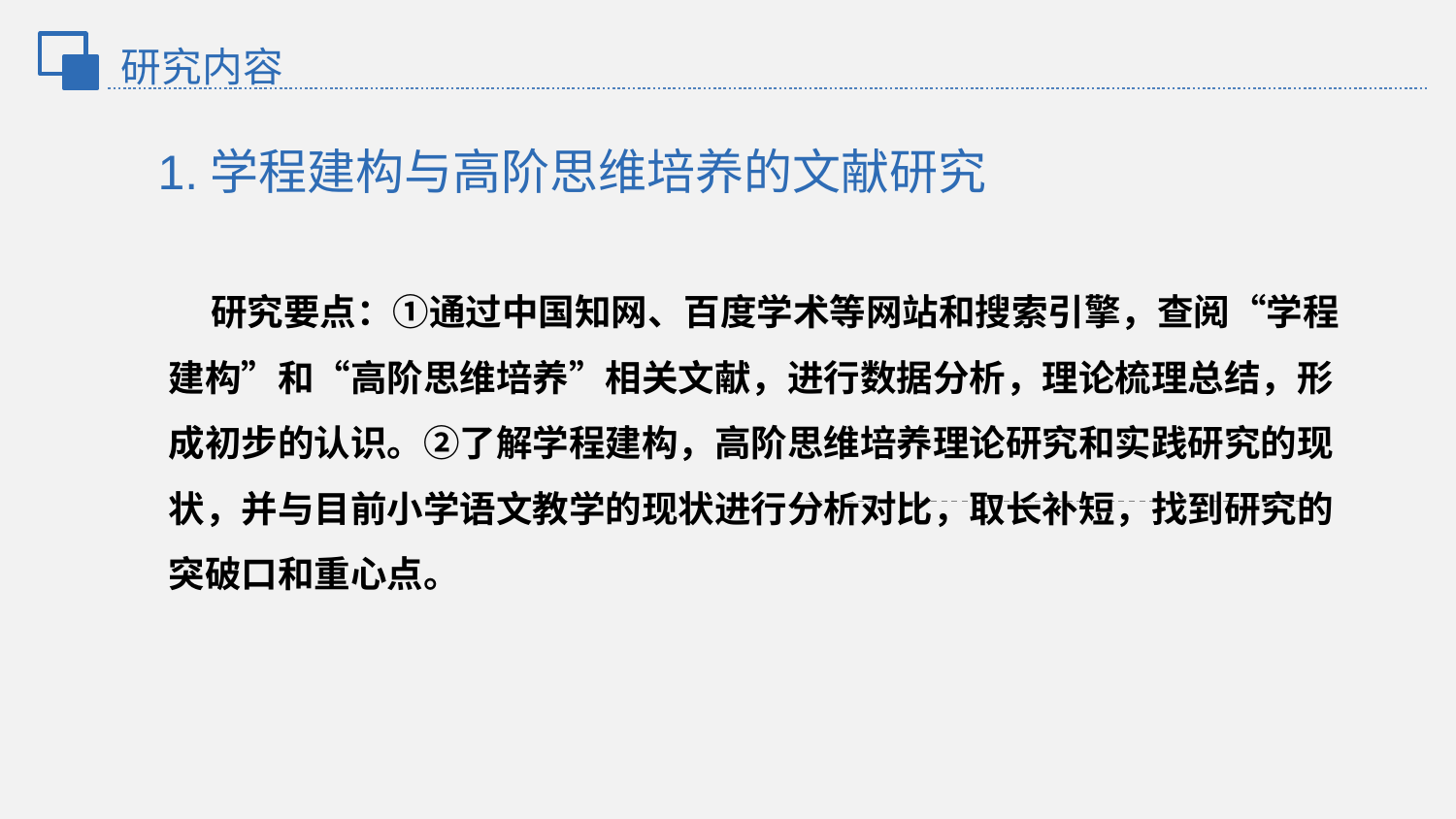

研究内容

1.学程建构与高阶思维培养的文献研究
    研究要点：①通过中国知网、百度学术等网站和搜索引擎，查阅“学程建构”和“高阶思维培养”相关文献，进行数据分析，理论梳理总结，形成初步的认识。②了解学程建构，高阶思维培养理论研究和实践研究的现状，并与目前小学语文教学的现状进行分析对比，取长补短，找到研究的突破口和重心点。